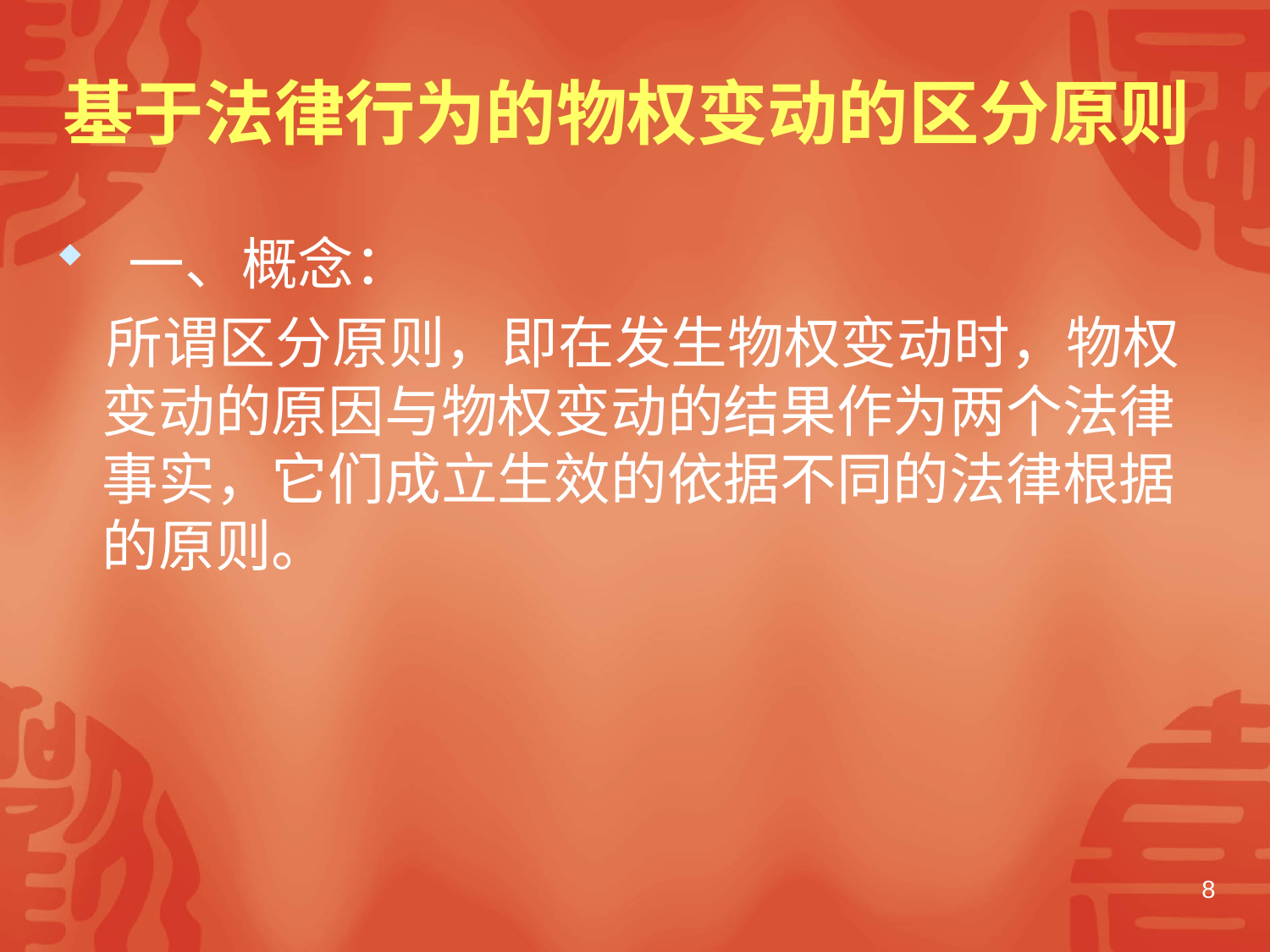

# 基于法律行为的物权变动的区分原则
 一、概念：
   所谓区分原则，即在发生物权变动时，物权变动的原因与物权变动的结果作为两个法律事实，它们成立生效的依据不同的法律根据的原则。
8